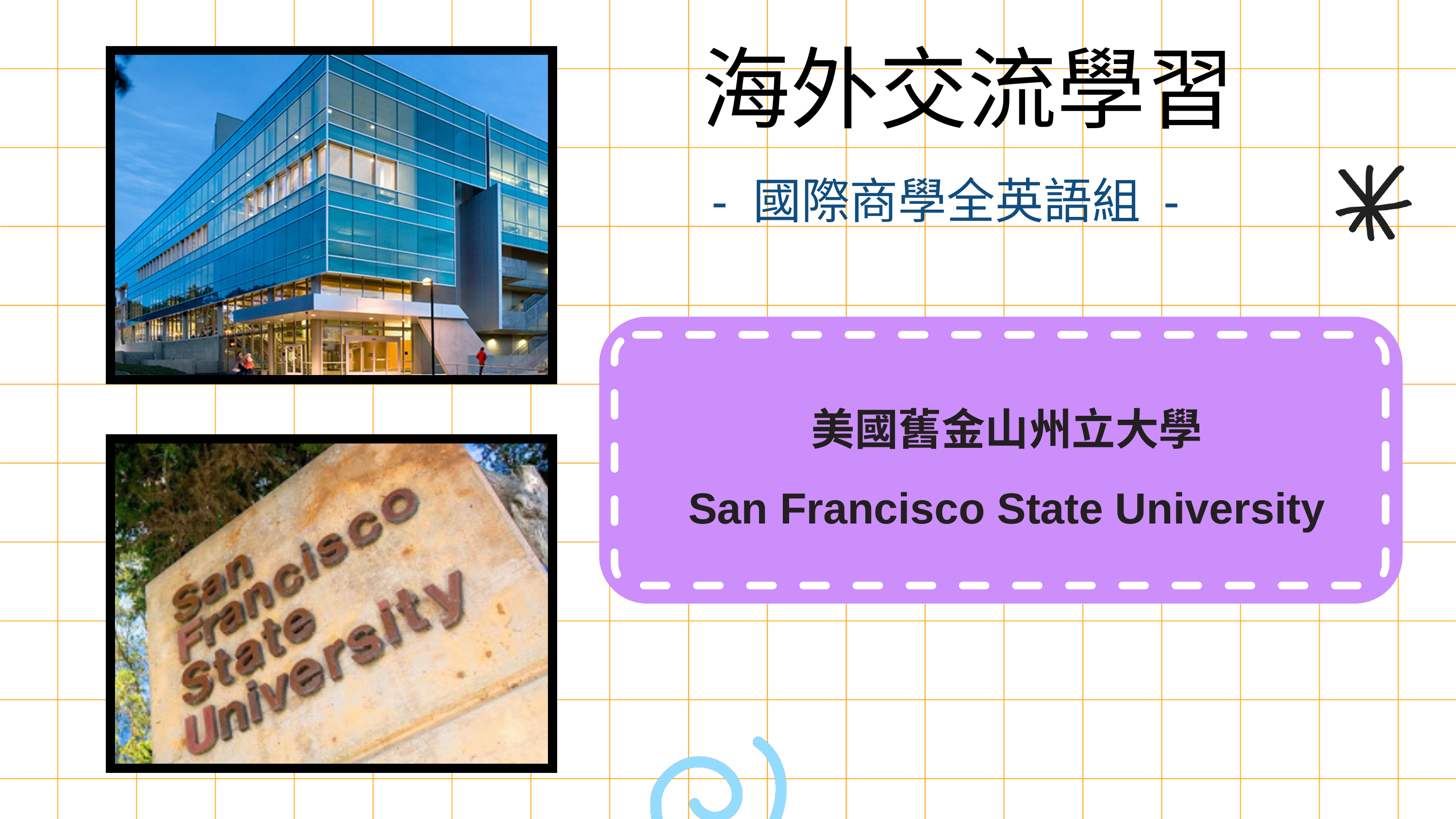

海外交流學習
- 國際商學全英語組 -

美國舊金山州立大學
San Francisco State University